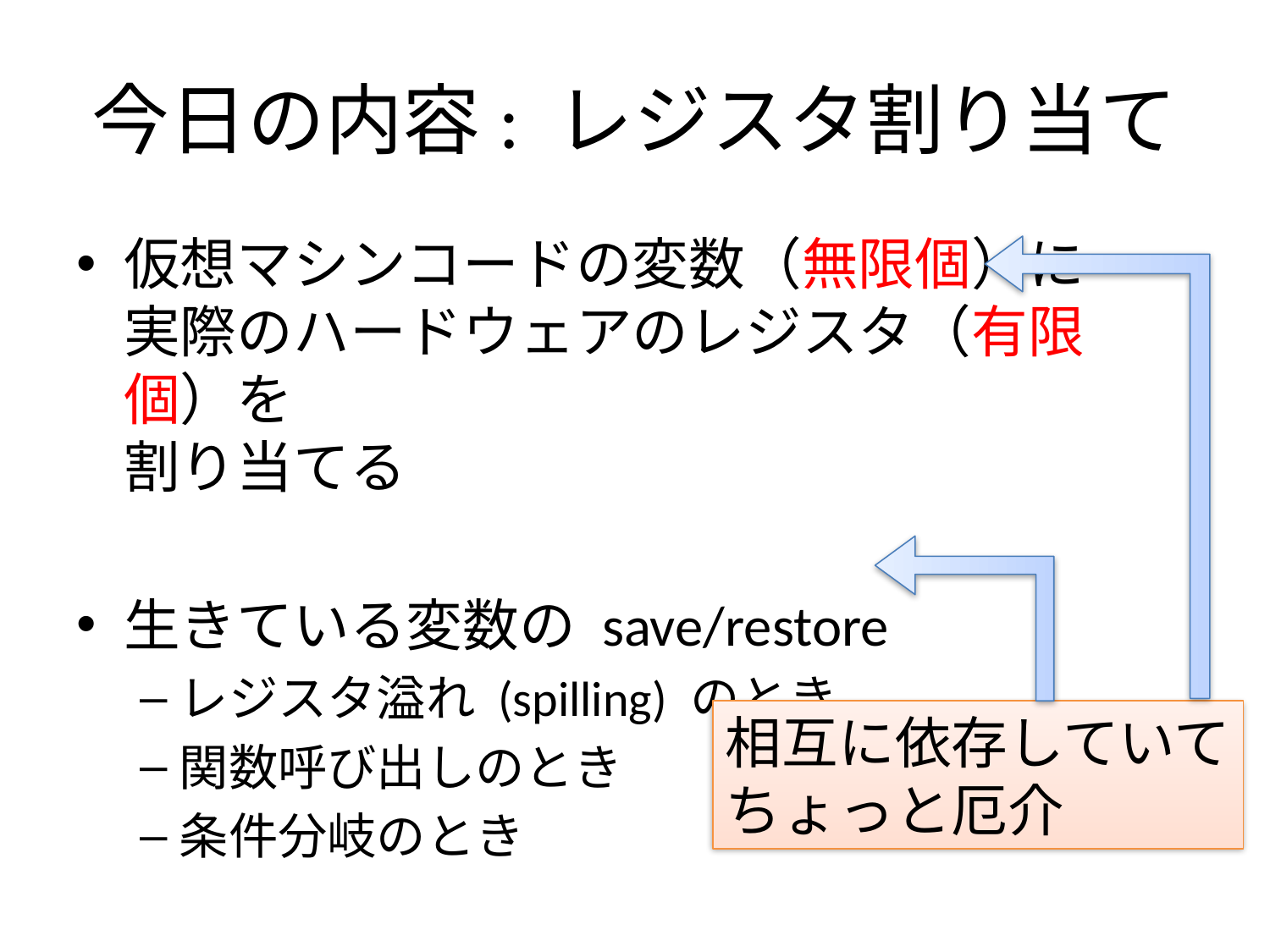

# 今日の内容: レジスタ割り当て
仮想マシンコードの変数（無限個）に
実際のハードウェアのレジスタ（有限個）を
割り当てる

生きている変数の save/restore
レジスタ溢れ (spilling) のとき
関数呼び出しのとき
条件分岐のとき

相互に依存していて
ちょっと厄介